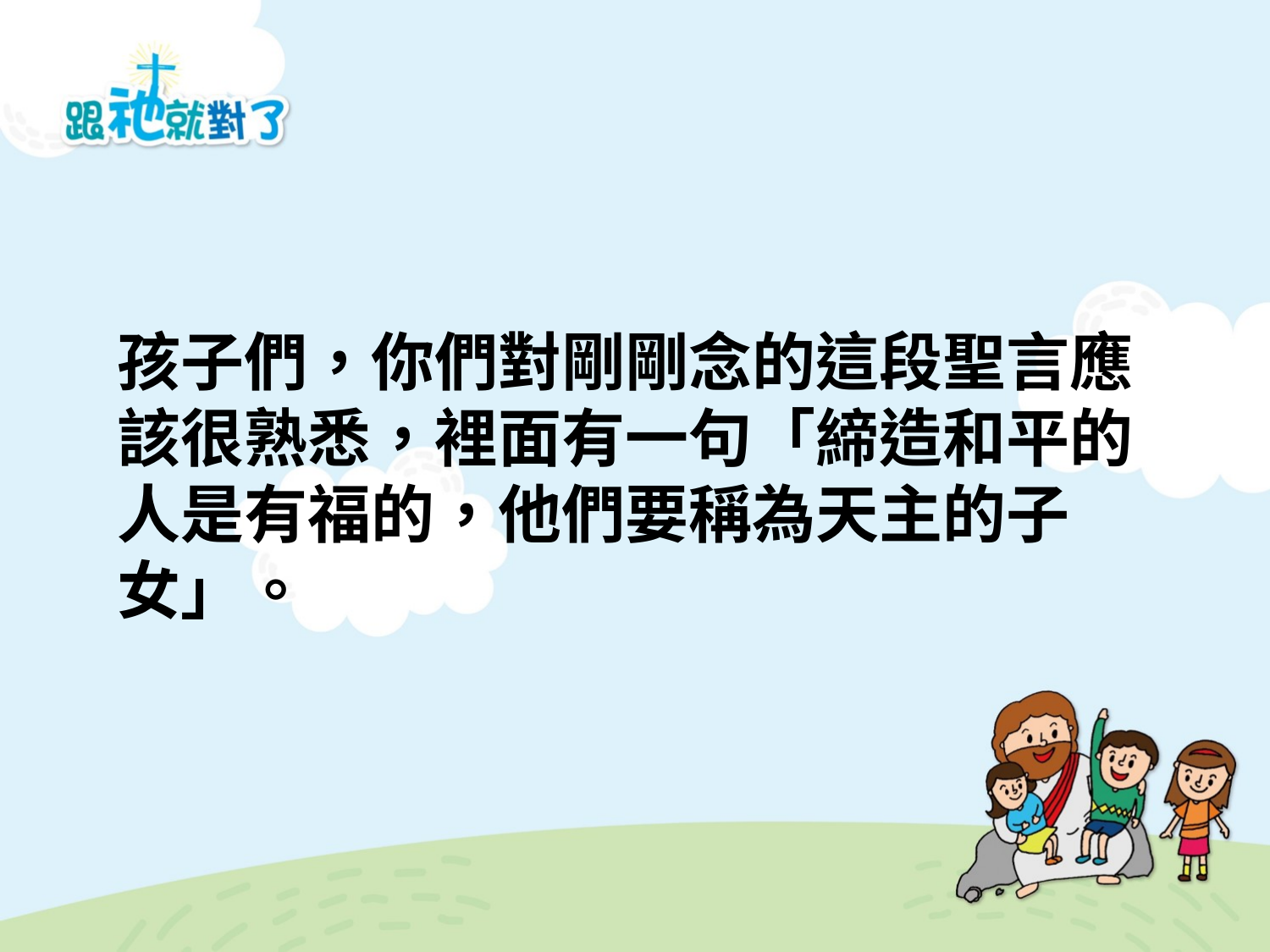

孩子們，你們對剛剛念的這段聖言應該很熟悉，裡面有一句「締造和平的人是有福的，他們要稱為天主的子女」。